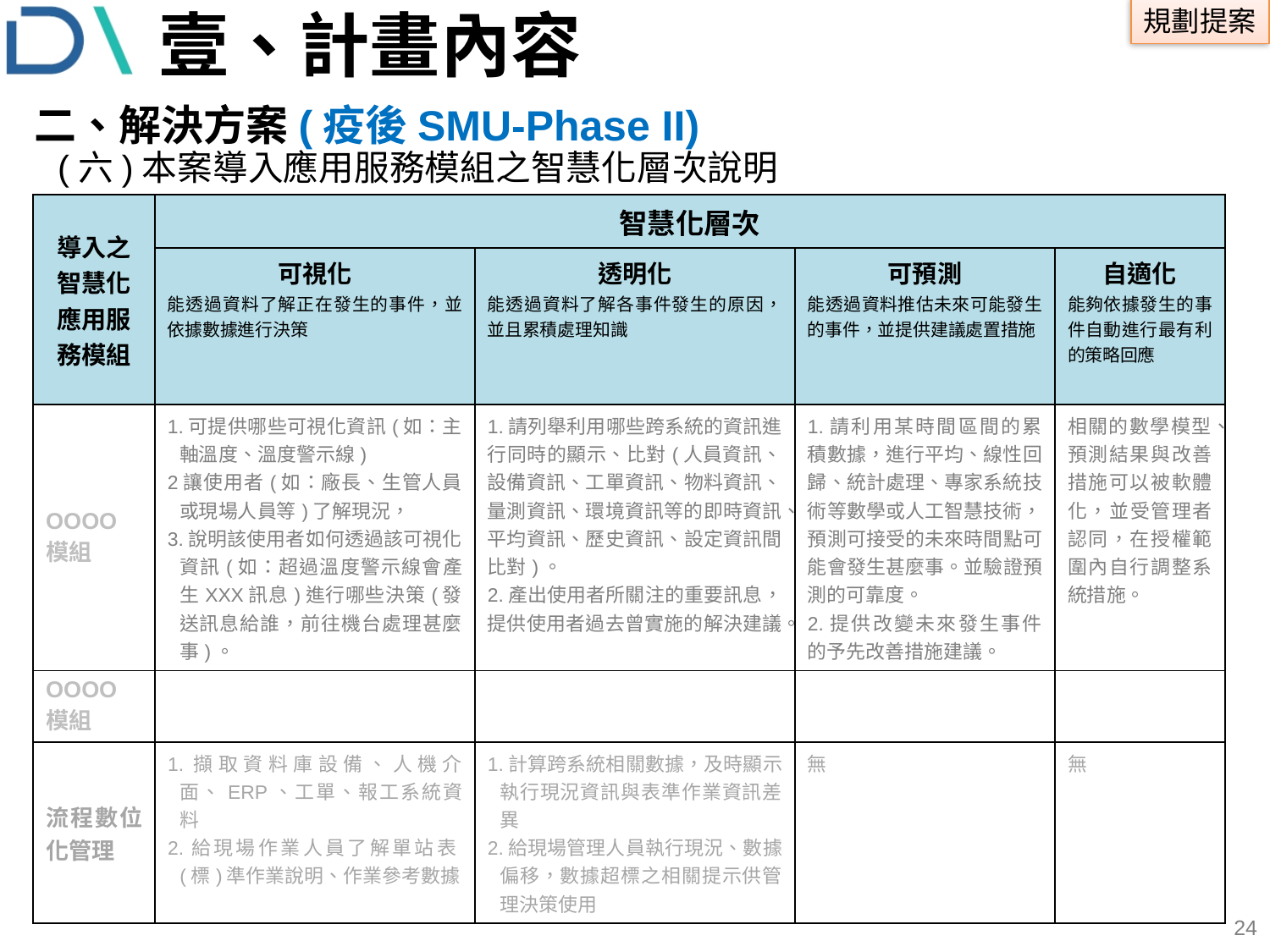

# 壹、計畫內容
 二、解決方案(疫後SMU-Phase II)
 (六)本案導入應用服務模組之智慧化層次說明
| 導入之智慧化應用服務模組 | 智慧化層次 |  |  |  |
| --- | --- | --- | --- | --- |
|  | 可視化 能透過資料了解正在發生的事件，並依據數據進行決策 | 透明化 能透過資料了解各事件發生的原因，並且累積處理知識 | 可預測 能透過資料推估未來可能發生的事件，並提供建議處置措施 | 自適化 能夠依據發生的事件自動進行最有利的策略回應 |
| OOOO模組 | 1.可提供哪些可視化資訊(如：主軸溫度、溫度警示線) 2讓使用者(如：廠長、生管人員或現場人員等)了解現況， 3.說明該使用者如何透過該可視化資訊(如：超過溫度警示線會產生XXX訊息)進行哪些決策(發送訊息給誰，前往機台處理甚麼事)。 | 1.請列舉利用哪些跨系統的資訊進行同時的顯示、比對(人員資訊、設備資訊、工單資訊、物料資訊、量測資訊、環境資訊等的即時資訊、平均資訊、歷史資訊、設定資訊間比對)。 2.產出使用者所關注的重要訊息，提供使用者過去曾實施的解決建議。 | 1.請利用某時間區間的累積數據，進行平均、線性回歸、統計處理、專家系統技術等數學或人工智慧技術，預測可接受的未來時間點可能會發生甚麼事。並驗證預測的可靠度。 2.提供改變未來發生事件的予先改善措施建議。 | 相關的數學模型、預測結果與改善措施可以被軟體化，並受管理者認同，在授權範圍內自行調整系統措施。 |
| OOOO模組 |  |  |  |  |
| 流程數位化管理 | 1.擷取資料庫設備、人機介面、ERP、工單、報工系統資料 2.給現場作業人員了解單站表(標)準作業說明、作業參考數據 | 1.計算跨系統相關數據，及時顯示執行現況資訊與表準作業資訊差異 2.給現場管理人員執行現況、數據偏移，數據超標之相關提示供管理決策使用 | 無 | 無 |
24